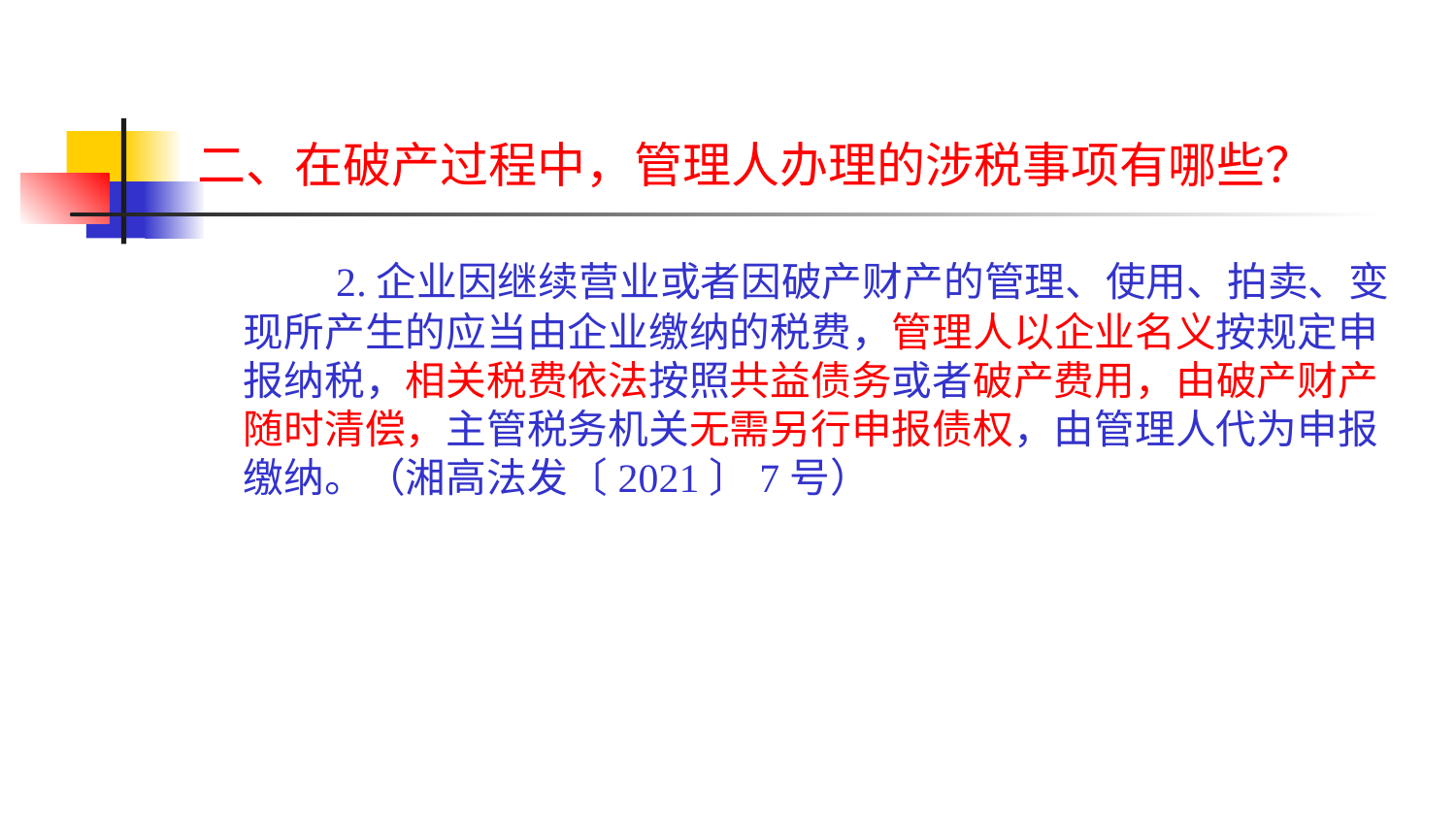

# 二、在破产过程中，管理人办理的涉税事项有哪些？
           2.企业因继续营业或者因破产财产的管理、使用、拍卖、变现所产生的应当由企业缴纳的税费，管理人以企业名义按规定申报纳税，相关税费依法按照共益债务或者破产费用，由破产财产随时清偿，主管税务机关无需另行申报债权，由管理人代为申报缴纳。（湘高法发〔2021〕7号）